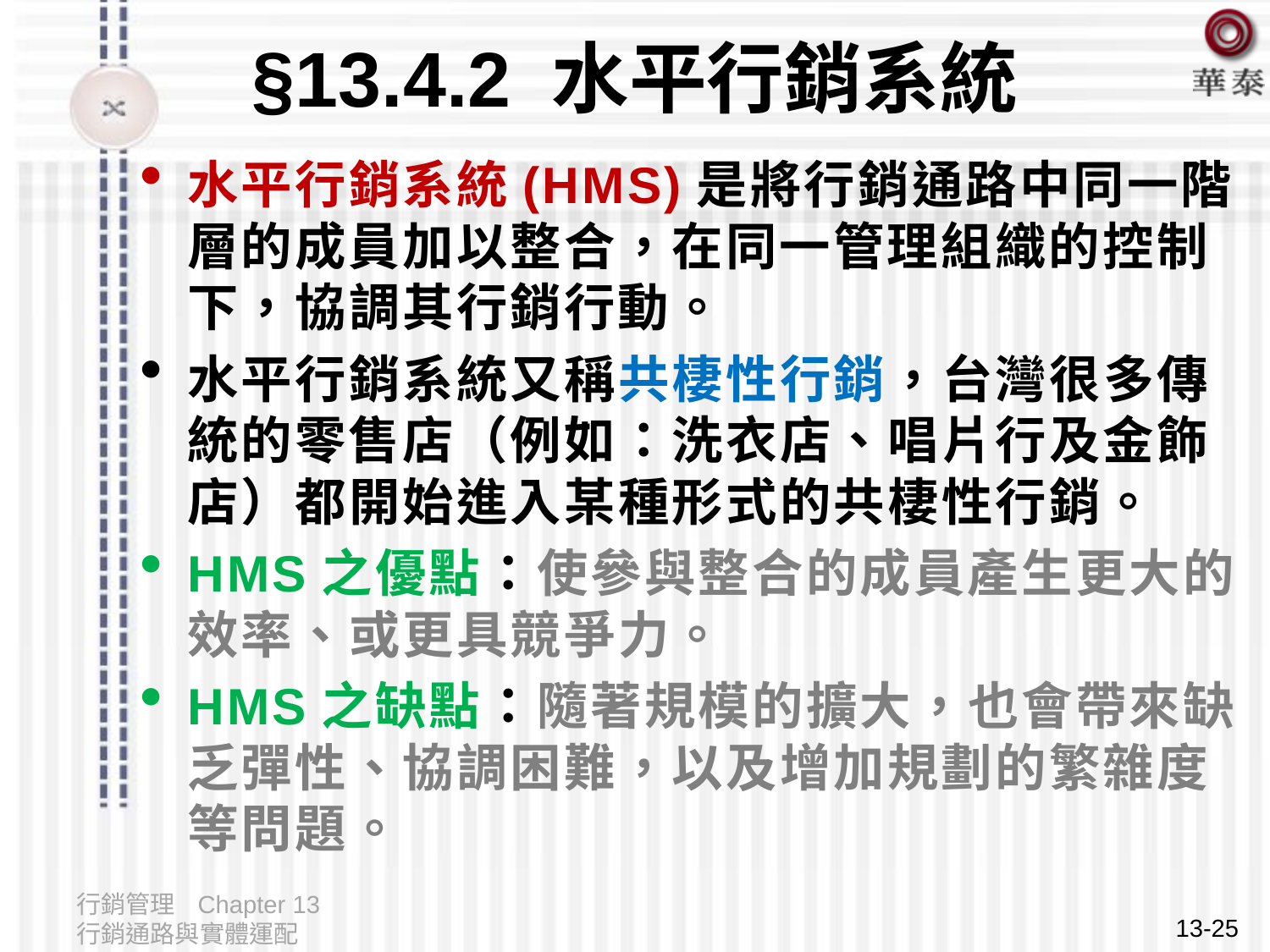

# §13.4.2 水平行銷系統
水平行銷系統(HMS)是將行銷通路中同一階層的成員加以整合，在同一管理組織的控制下，協調其行銷行動。
水平行銷系統又稱共棲性行銷，台灣很多傳統的零售店（例如：洗衣店、唱片行及金飾店）都開始進入某種形式的共棲性行銷。
HMS之優點：使參與整合的成員產生更大的效率、或更具競爭力。
HMS之缺點：隨著規模的擴大，也會帶來缺乏彈性、協調困難，以及增加規劃的繁雜度等問題。
行銷管理   Chapter 13   行銷通路與實體運配
13-25